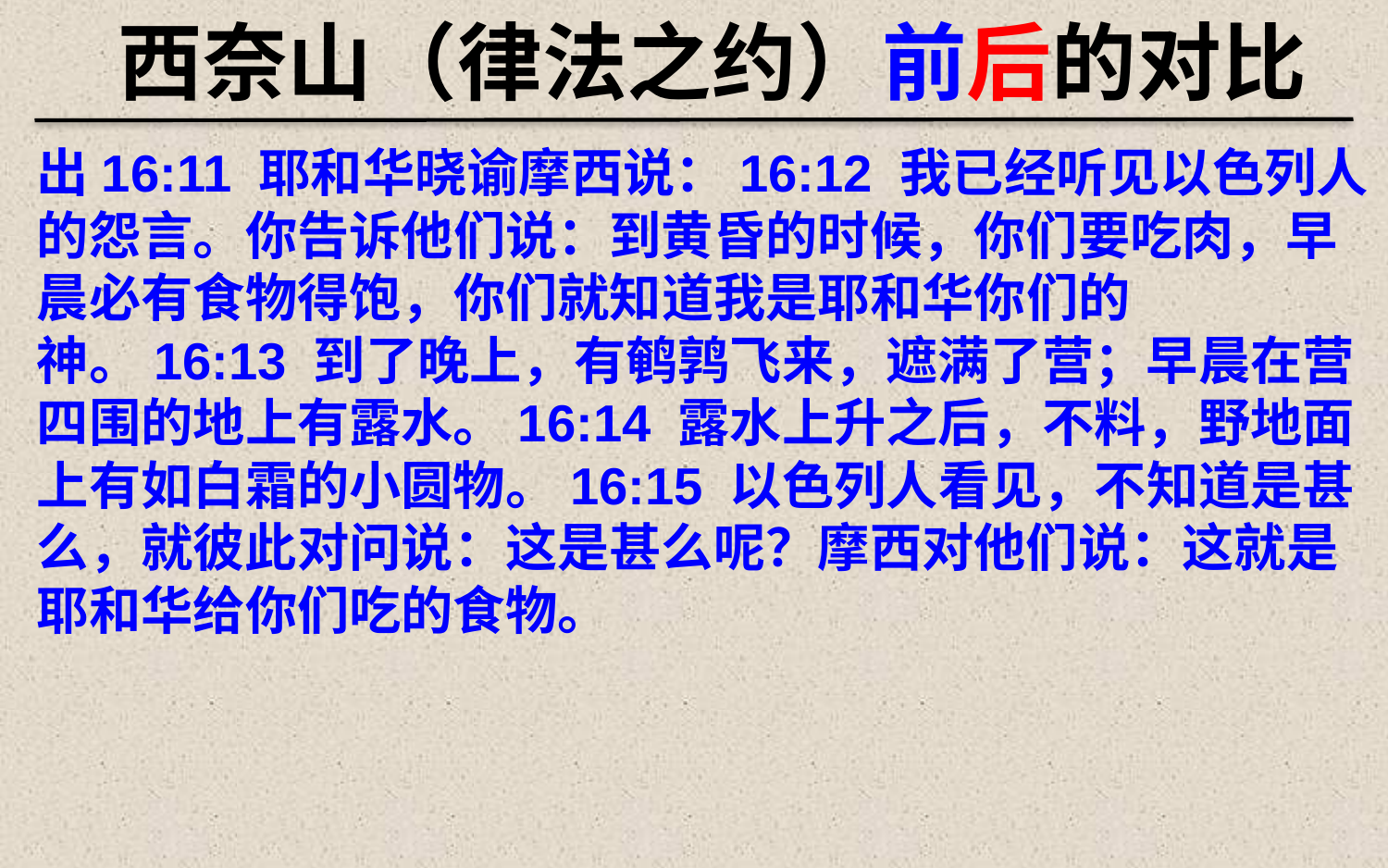

西奈山（律法之约）前后的对比
出16:11 耶和华晓谕摩西说：16:12 我已经听见以色列人的怨言。你告诉他们说：到黄昏的时候，你们要吃肉，早晨必有食物得饱，你们就知道我是耶和华你们的　神。16:13 到了晚上，有鹌鹑飞来，遮满了营；早晨在营四围的地上有露水。16:14 露水上升之后，不料，野地面上有如白霜的小圆物。16:15 以色列人看见，不知道是甚么，就彼此对问说：这是甚么呢？摩西对他们说：这就是耶和华给你们吃的食物。